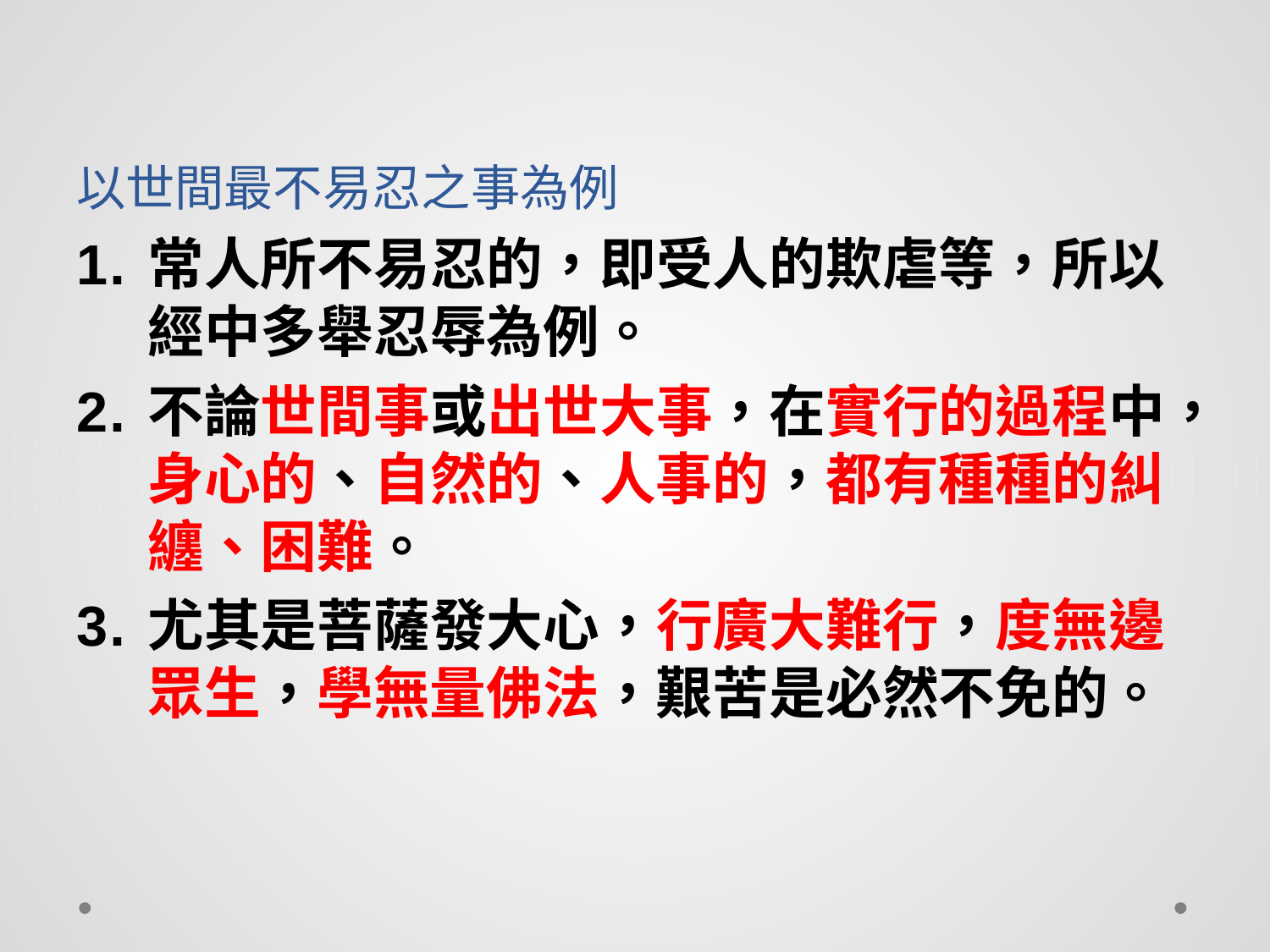

# 以世間最不易忍之事為例
常人所不易忍的，即受人的欺虐等，所以經中多舉忍辱為例。
不論世間事或出世大事，在實行的過程中，身心的、自然的、人事的，都有種種的糾纏、困難。
尤其是菩薩發大心，行廣大難行，度無邊眾生，學無量佛法，艱苦是必然不免的。